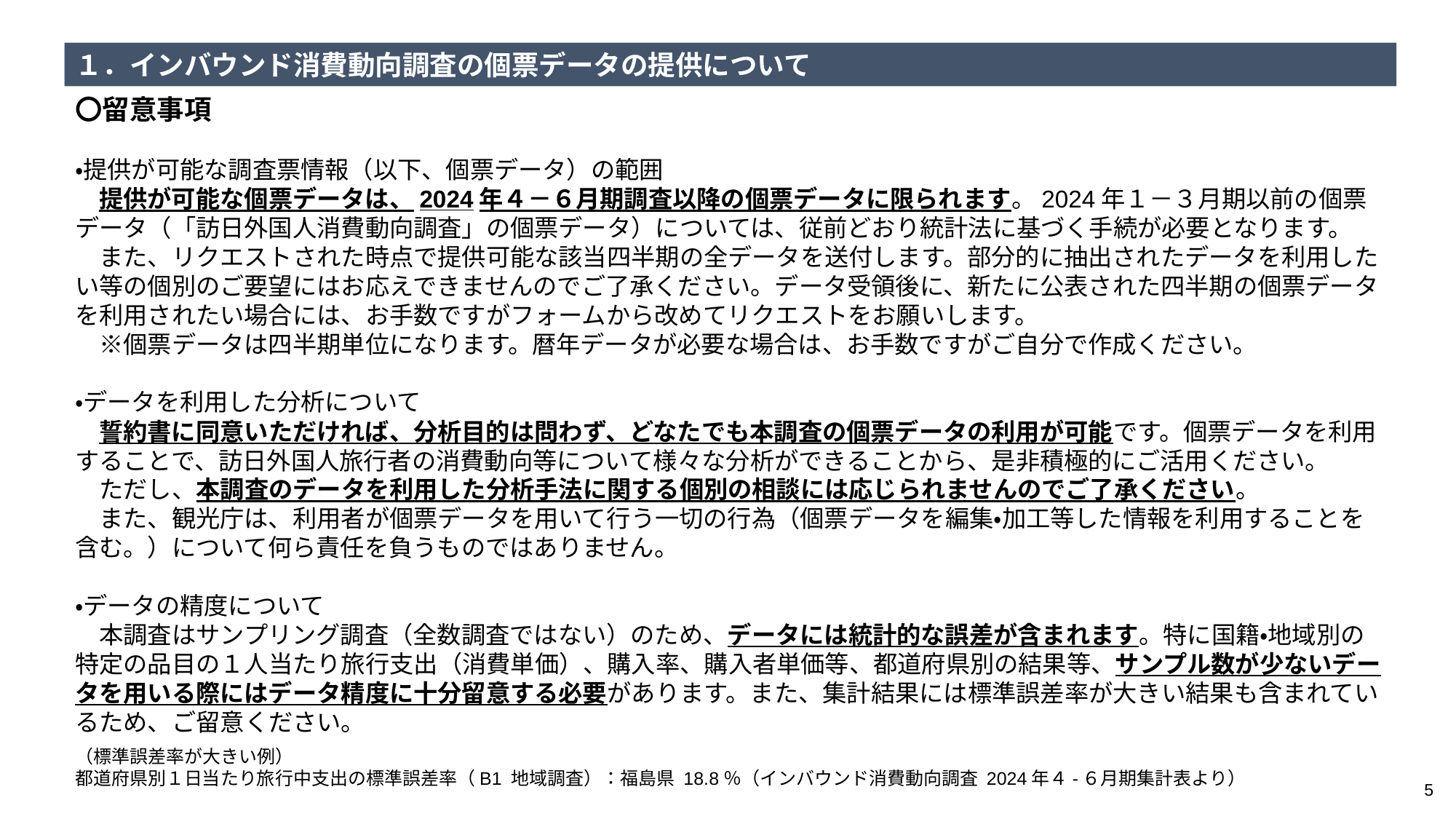

１．インバウンド消費動向調査の個票データの提供について
〇留意事項

・提供が可能な調査票情報（以下、個票データ）の範囲
　提供が可能な個票データは、2024年４－６月期調査以降の個票データに限られます。2024年１－３月期以前の個票データ（「訪日外国人消費動向調査」の個票データ）については、従前どおり統計法に基づく手続が必要となります。
　また、リクエストされた時点で提供可能な該当四半期の全データを送付します。部分的に抽出されたデータを利用したい等の個別のご要望にはお応えできませんのでご了承ください。データ受領後に、新たに公表された四半期の個票データを利用されたい場合には、お手数ですがフォームから改めてリクエストをお願いします。
　※個票データは四半期単位になります。暦年データが必要な場合は、お手数ですがご自分で作成ください。

・データを利用した分析について
　誓約書に同意いただければ、分析目的は問わず、どなたでも本調査の個票データの利用が可能です。個票データを利用することで、訪日外国人旅行者の消費動向等について様々な分析ができることから、是非積極的にご活用ください。
　ただし、本調査のデータを利用した分析手法に関する個別の相談には応じられませんのでご了承ください。
　また、観光庁は、利用者が個票データを用いて行う一切の行為（個票データを編集・加工等した情報を利用することを含む。）について何ら責任を負うものではありません。

・データの精度について
　本調査はサンプリング調査（全数調査ではない）のため、データには統計的な誤差が含まれます。特に国籍・地域別の特定の品目の１人当たり旅行支出（消費単価）、購入率、購入者単価等、都道府県別の結果等、サンプル数が少ないデータを用いる際にはデータ精度に十分留意する必要があります。また、集計結果には標準誤差率が大きい結果も含まれているため、ご留意ください。
（標準誤差率が大きい例）
都道府県別１日当たり旅行中支出の標準誤差率（B1 地域調査）：福島県 18.8％（インバウンド消費動向調査 2024年４-６月期集計表より）
5